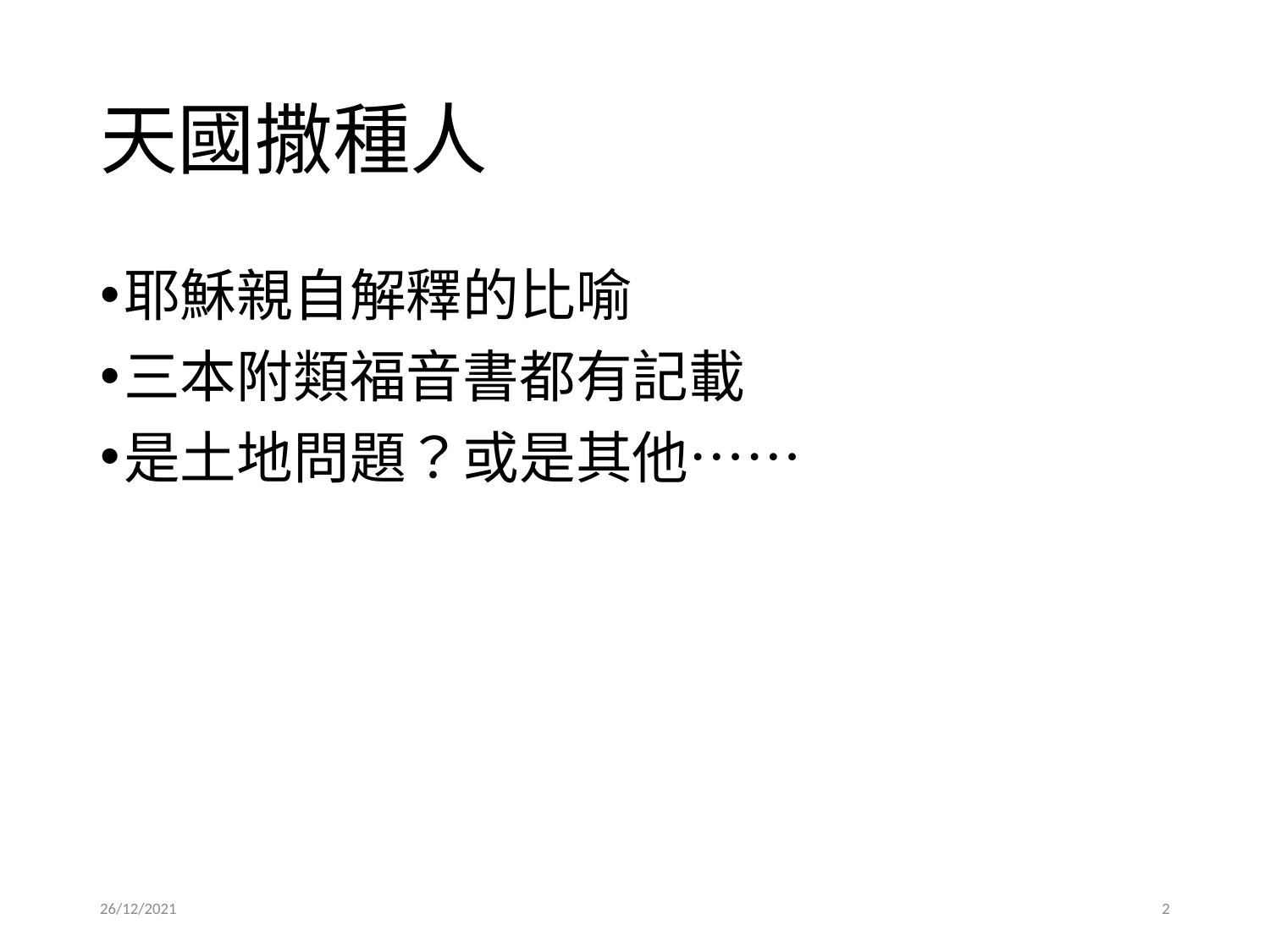

# 天國撒種人
耶穌親自解釋的比喻
三本附類福音書都有記載
是土地問題？或是其他……
26/12/2021

2